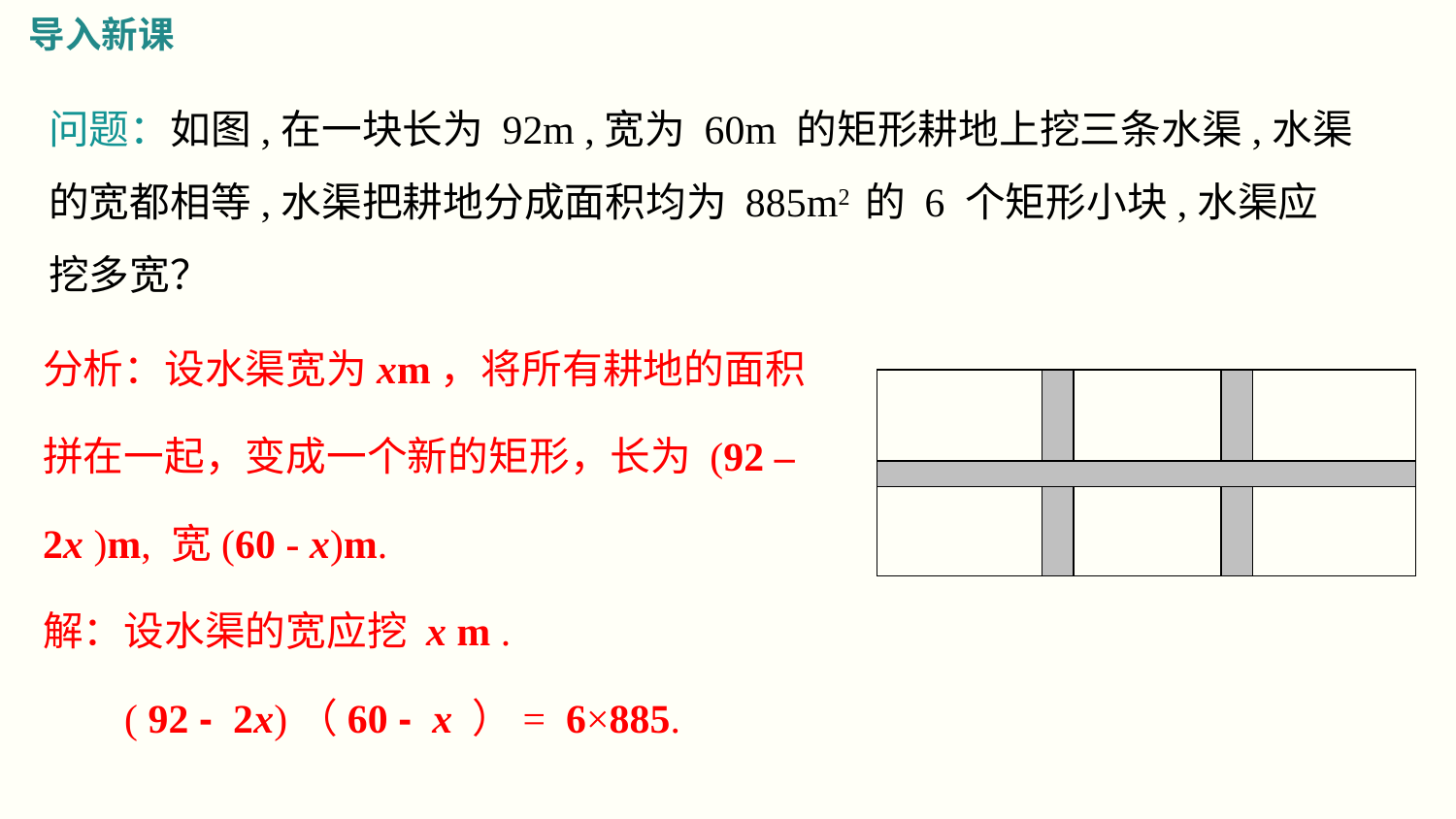

导入新课
问题：如图,在一块长为 92m ,宽为 60m 的矩形耕地上挖三条水渠,水渠的宽都相等,水渠把耕地分成面积均为 885m2 的 6 个矩形小块,水渠应挖多宽？
分析：设水渠宽为xm，将所有耕地的面积拼在一起，变成一个新的矩形，长为 (92 – 2x )m, 宽(60 - x)m.
解：设水渠的宽应挖 x m .
        ( 92 -  2x)（60 -  x ）=  6×885.